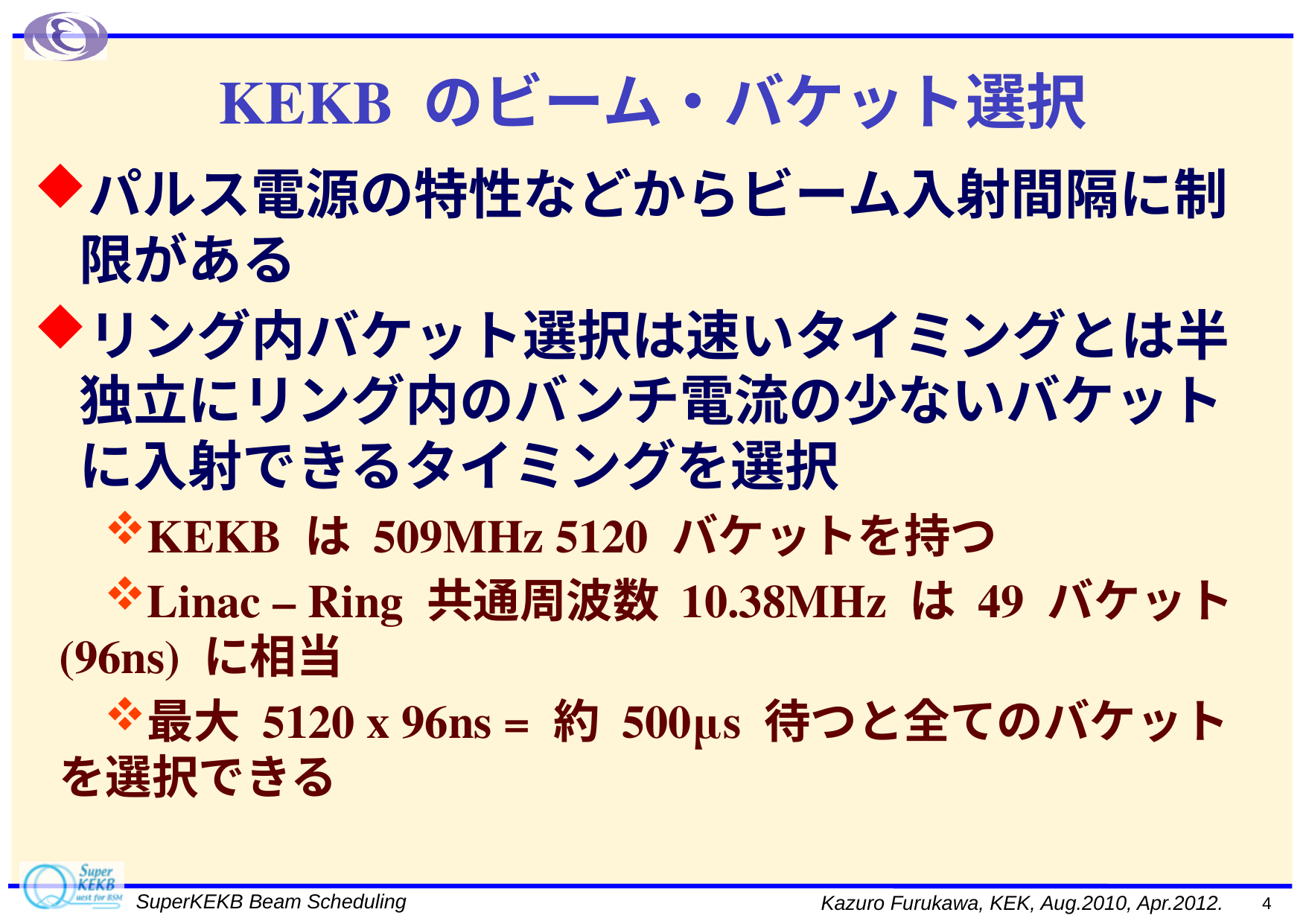

# KEKB のビーム・バケット選択
パルス電源の特性などからビーム入射間隔に制限がある
リング内バケット選択は速いタイミングとは半独立にリング内のバンチ電流の少ないバケットに入射できるタイミングを選択
KEKB は 509MHz 5120 バケットを持つ
Linac – Ring 共通周波数 10.38MHz は 49 バケット(96ns) に相当
最大 5120 x 96ns = 約 500μs 待つと全てのバケットを選択できる
4